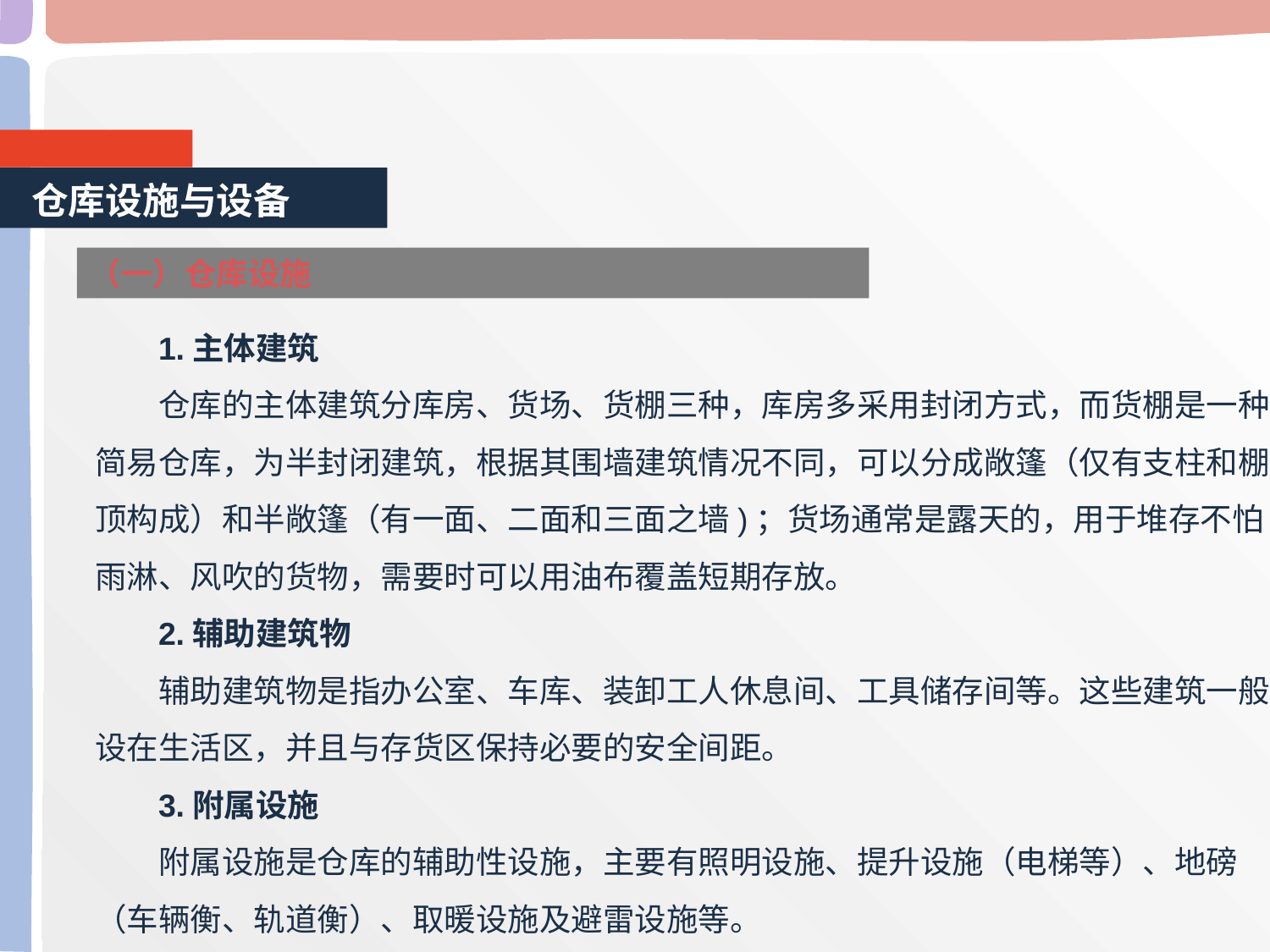

仓库设施与设备
（一）仓库设施
1.主体建筑
仓库的主体建筑分库房、货场、货棚三种，库房多采用封闭方式，而货棚是一种简易仓库，为半封闭建筑，根据其围墙建筑情况不同，可以分成敞篷（仅有支柱和棚顶构成）和半敞篷（有一面、二面和三面之墙)；货场通常是露天的，用于堆存不怕雨淋、风吹的货物，需要时可以用油布覆盖短期存放。
2.辅助建筑物
辅助建筑物是指办公室、车库、装卸工人休息间、工具储存间等。这些建筑一般设在生活区，并且与存货区保持必要的安全间距。
3.附属设施
附属设施是仓库的辅助性设施，主要有照明设施、提升设施（电梯等）、地磅（车辆衡、轨道衡）、取暖设施及避雷设施等。